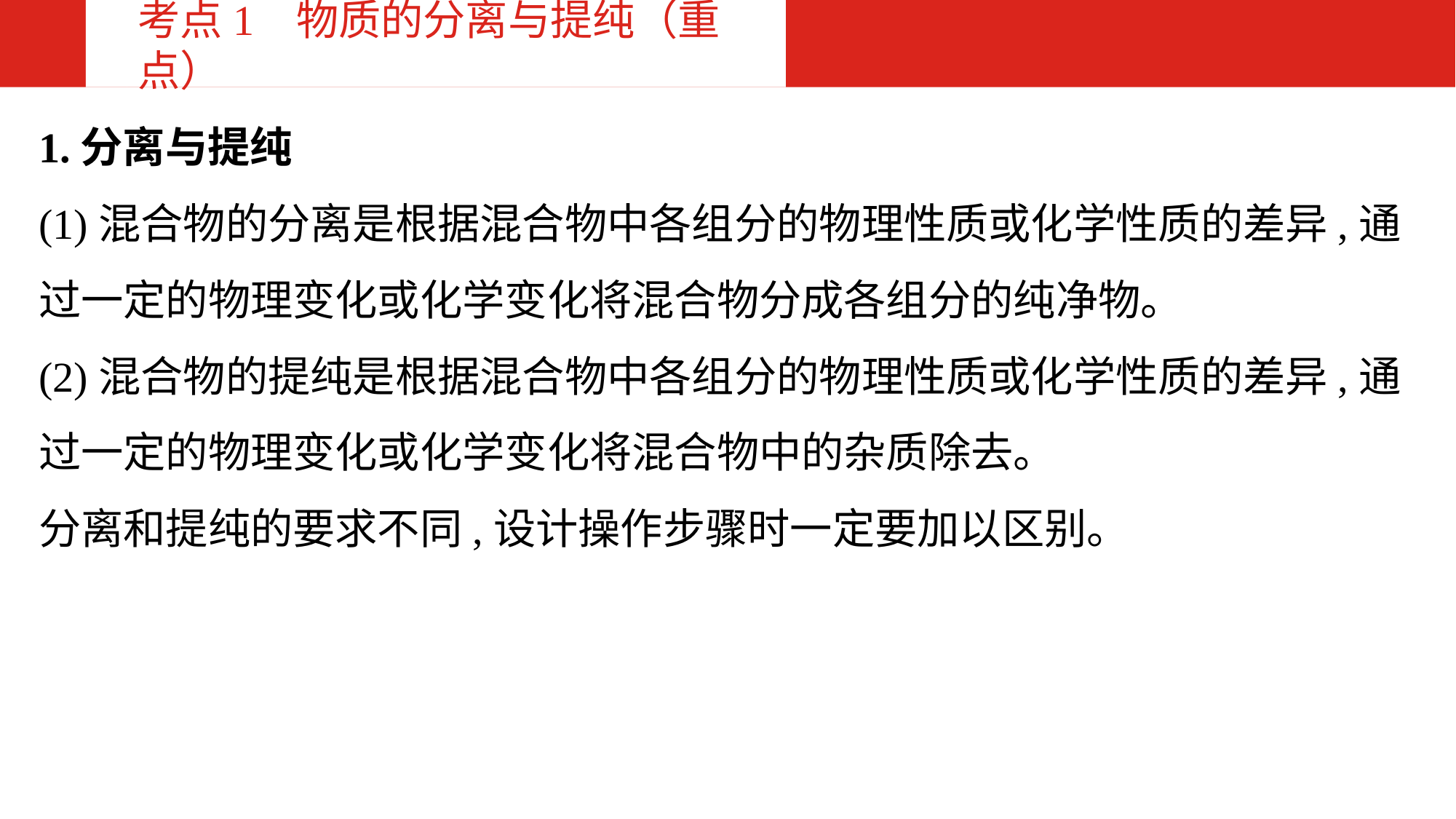

考点1   物质的分离与提纯（重点）

1.分离与提纯
(1)混合物的分离是根据混合物中各组分的物理性质或化学性质的差异,通过一定的物理变化或化学变化将混合物分成各组分的纯净物。
(2)混合物的提纯是根据混合物中各组分的物理性质或化学性质的差异,通过一定的物理变化或化学变化将混合物中的杂质除去。
分离和提纯的要求不同,设计操作步骤时一定要加以区别。